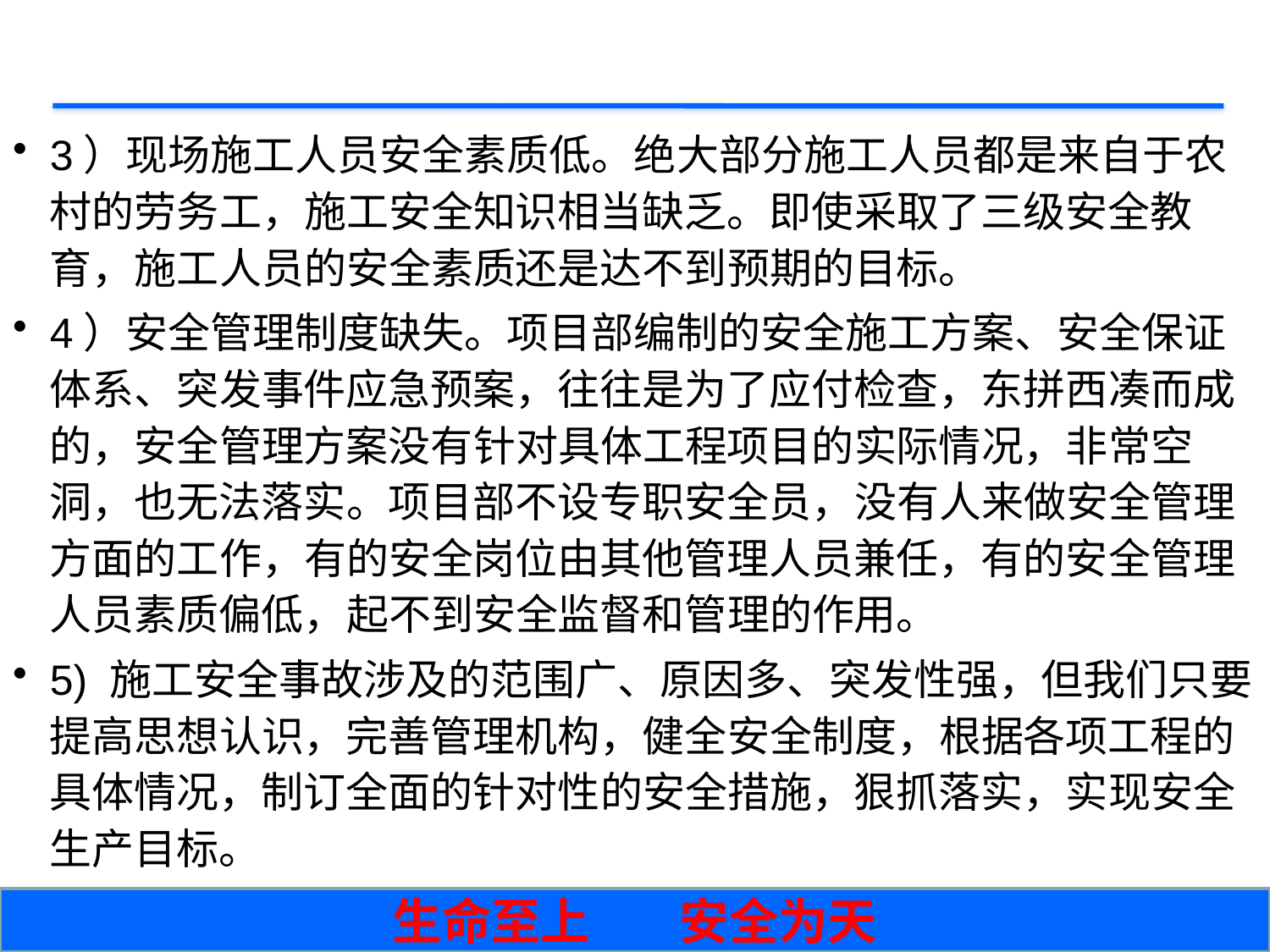

3）现场施工人员安全素质低。绝大部分施工人员都是来自于农村的劳务工，施工安全知识相当缺乏。即使采取了三级安全教育，施工人员的安全素质还是达不到预期的目标。
4）安全管理制度缺失。项目部编制的安全施工方案、安全保证体系、突发事件应急预案，往往是为了应付检查，东拼西凑而成的，安全管理方案没有针对具体工程项目的实际情况，非常空洞，也无法落实。项目部不设专职安全员，没有人来做安全管理方面的工作，有的安全岗位由其他管理人员兼任，有的安全管理人员素质偏低，起不到安全监督和管理的作用。
5) 施工安全事故涉及的范围广、原因多、突发性强，但我们只要提高思想认识，完善管理机构，健全安全制度，根据各项工程的具体情况，制订全面的针对性的安全措施，狠抓落实，实现安全生产目标。